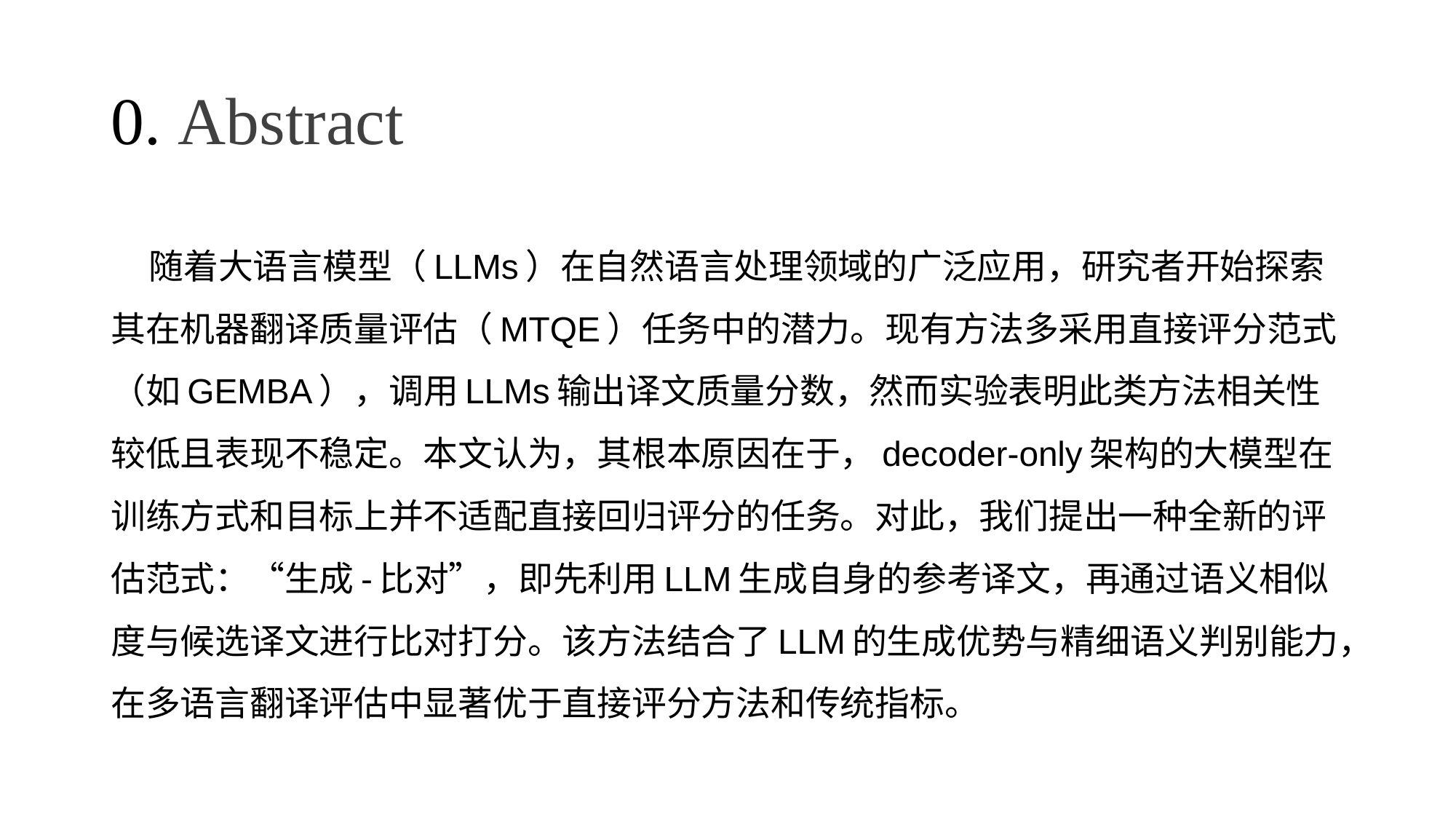

# 0. Abstract
    随着大语言模型（LLMs）在自然语言处理领域的广泛应用，研究者开始探索其在机器翻译质量评估（MTQE）任务中的潜力。现有方法多采用直接评分范式（如GEMBA），调用LLMs输出译文质量分数，然而实验表明此类方法相关性较低且表现不稳定。本文认为，其根本原因在于，decoder-only架构的大模型在训练方式和目标上并不适配直接回归评分的任务。对此，我们提出一种全新的评估范式：“生成-比对”，即先利用LLM生成自身的参考译文，再通过语义相似度与候选译文进行比对打分。该方法结合了LLM的生成优势与精细语义判别能力，在多语言翻译评估中显著优于直接评分方法和传统指标。